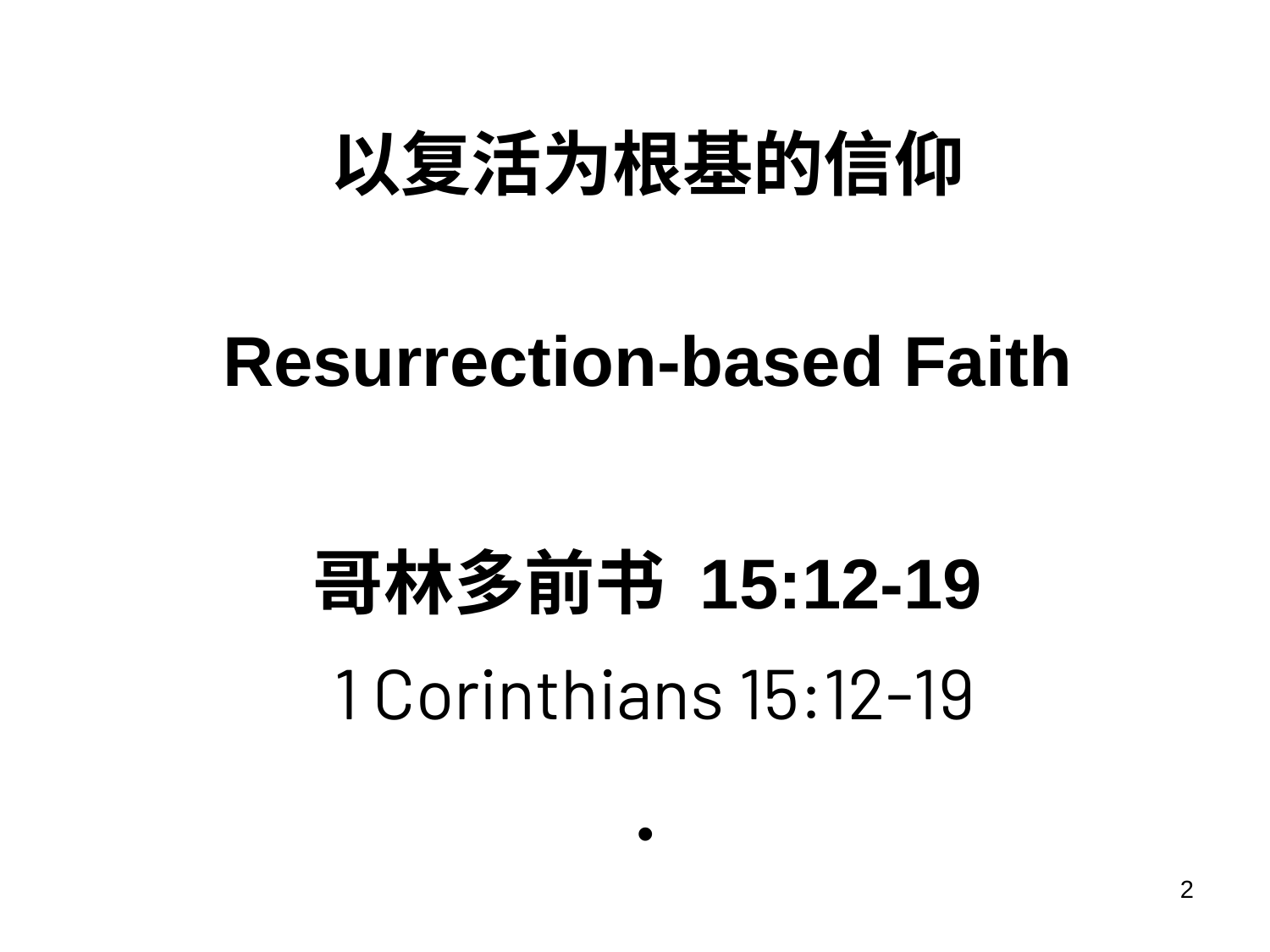

以复活为根基的信仰

Resurrection-based Faith

哥林多前书 15:12-19
 1 Corinthians 15:12-19
#
2